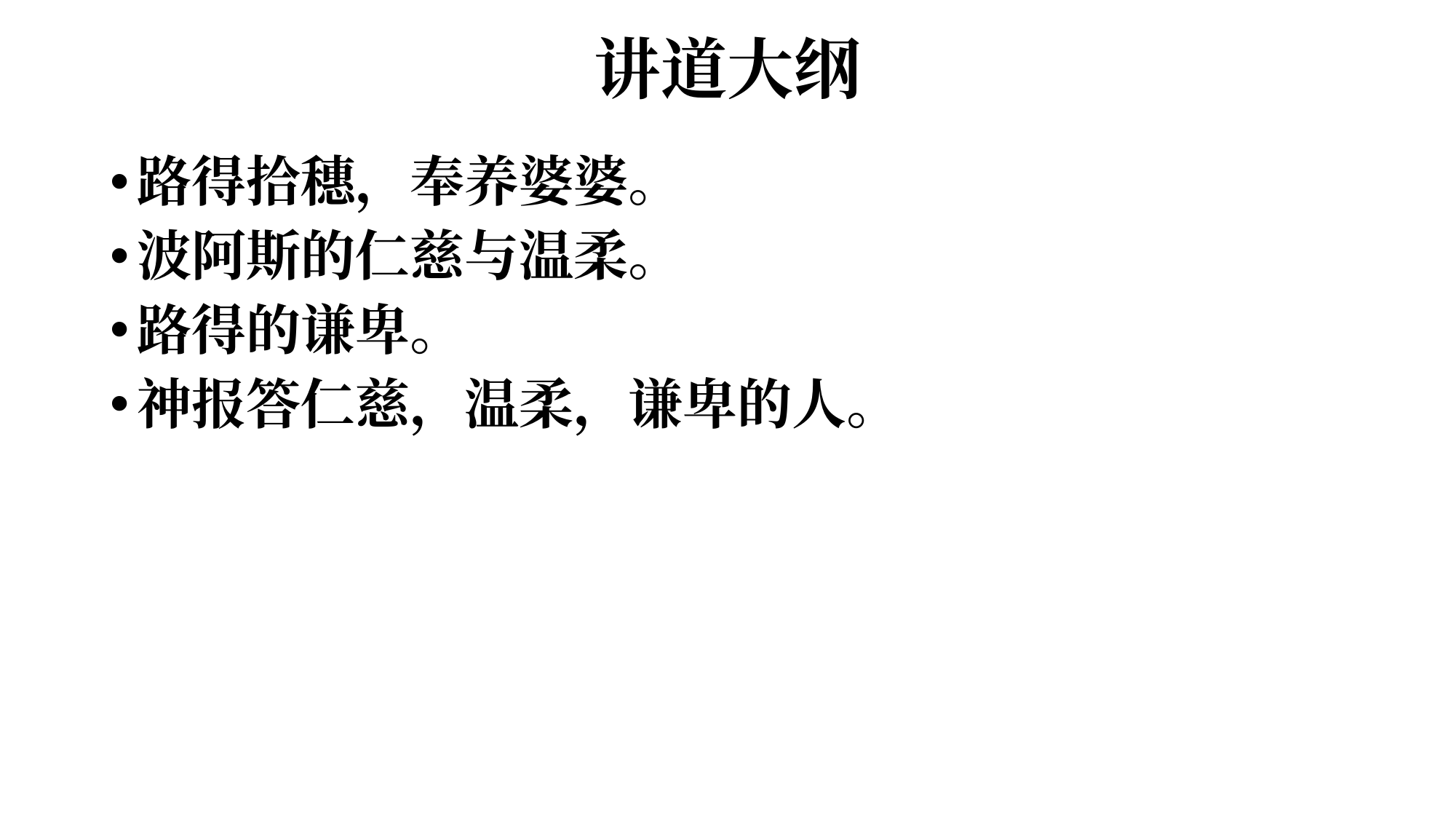

# 讲道大纲
路得拾穗，奉养婆婆。
波阿斯的仁慈与温柔。
路得的谦卑。
神报答仁慈，温柔，谦卑的人。